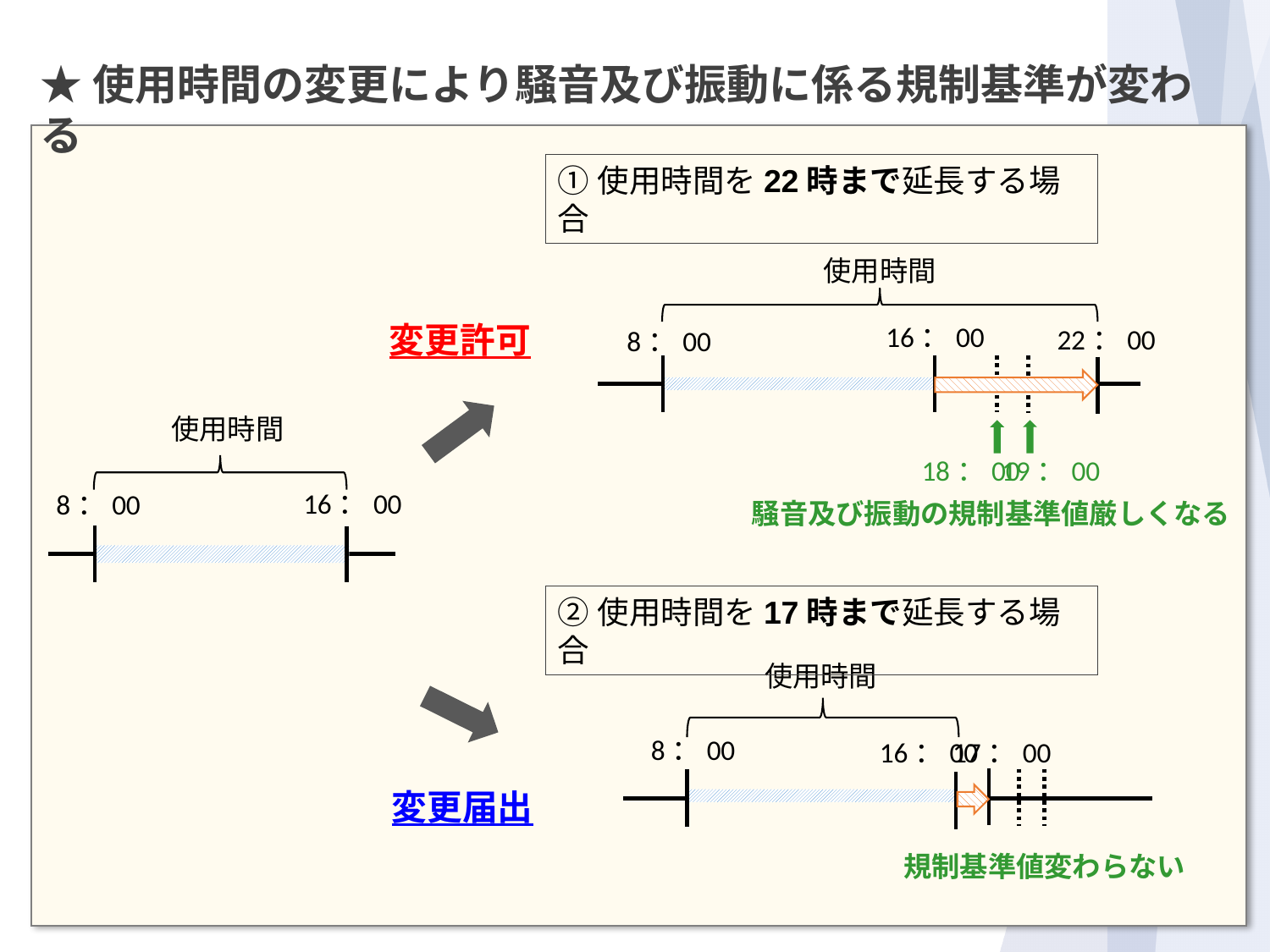

★使用時間の変更により騒音及び振動に係る規制基準が変わる

①使用時間を22時まで延長する場合
使用時間
変更許可
16：00
22：00
8：00

使用時間

19：00
18：00
16：00
8：00
騒音及び振動の規制基準値厳しくなる

②使用時間を17時まで延長する場合
使用時間

8：00
16：00
17：00
変更届出

規制基準値変わらない
37